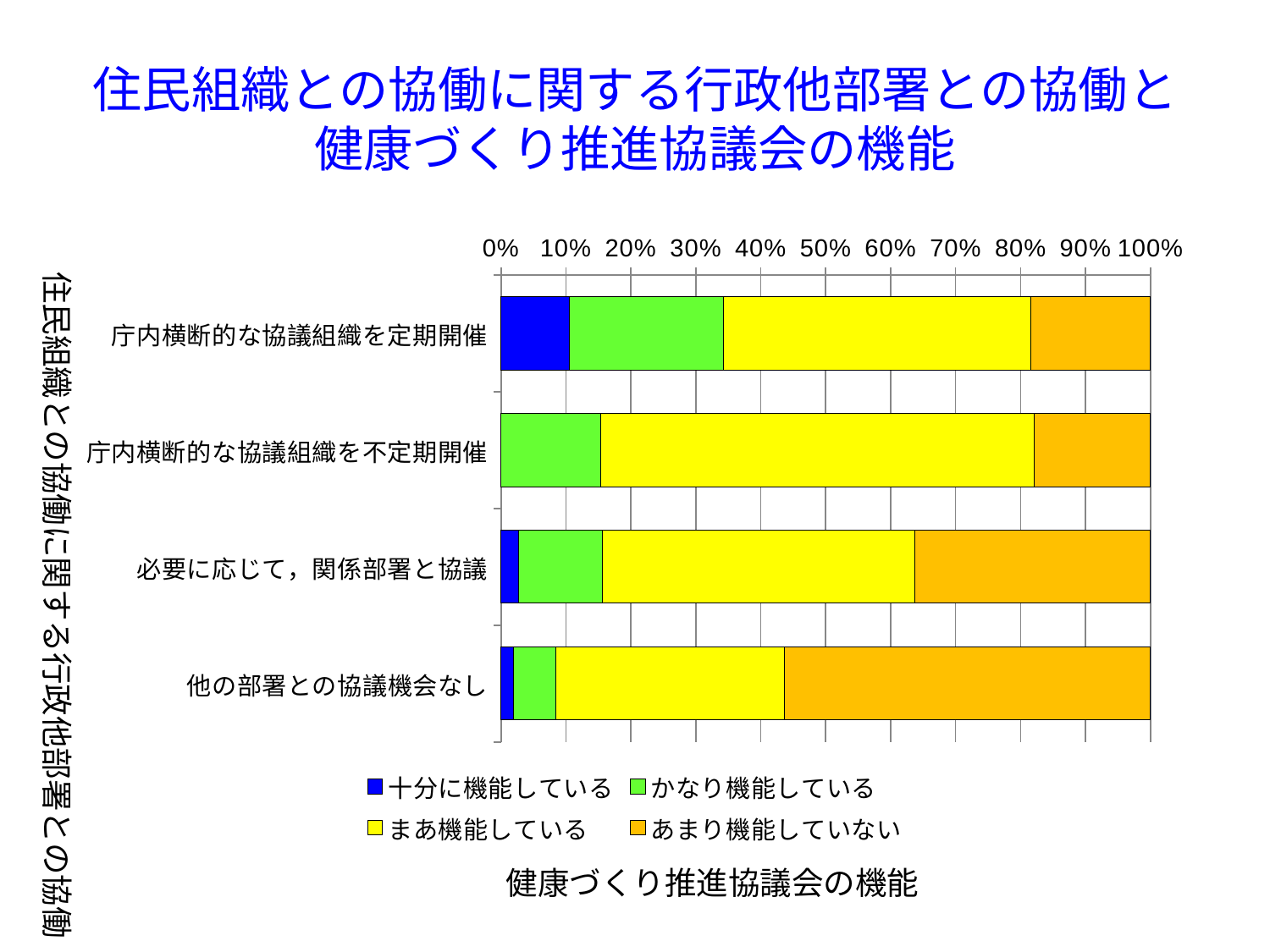

# 住民組織との協働に関する行政他部署との協働と 健康づくり推進協議会の機能

### Chart

| Category | 十分に機能している | かなり機能している | まあ機能している | あまり機能していない |
|---|---|---|---|---|
| 庁内横断的な協議組織を定期開催 | 4.0 | 9.0 | 18.0 | 7.0 |
| 庁内横断的な協議組織を不定期開催 | 0.0 | 6.0 | 26.0 | 7.0 |
| 必要に応じて，関係部署と協議 | 12.0 | 56.0 | 209.0 | 158.0 |
| 他の部署との協議機会なし | 7.0 | 23.0 | 126.0 | 201.0 |
住民組織との協働に関する行政他部署との協働
健康づくり推進協議会の機能